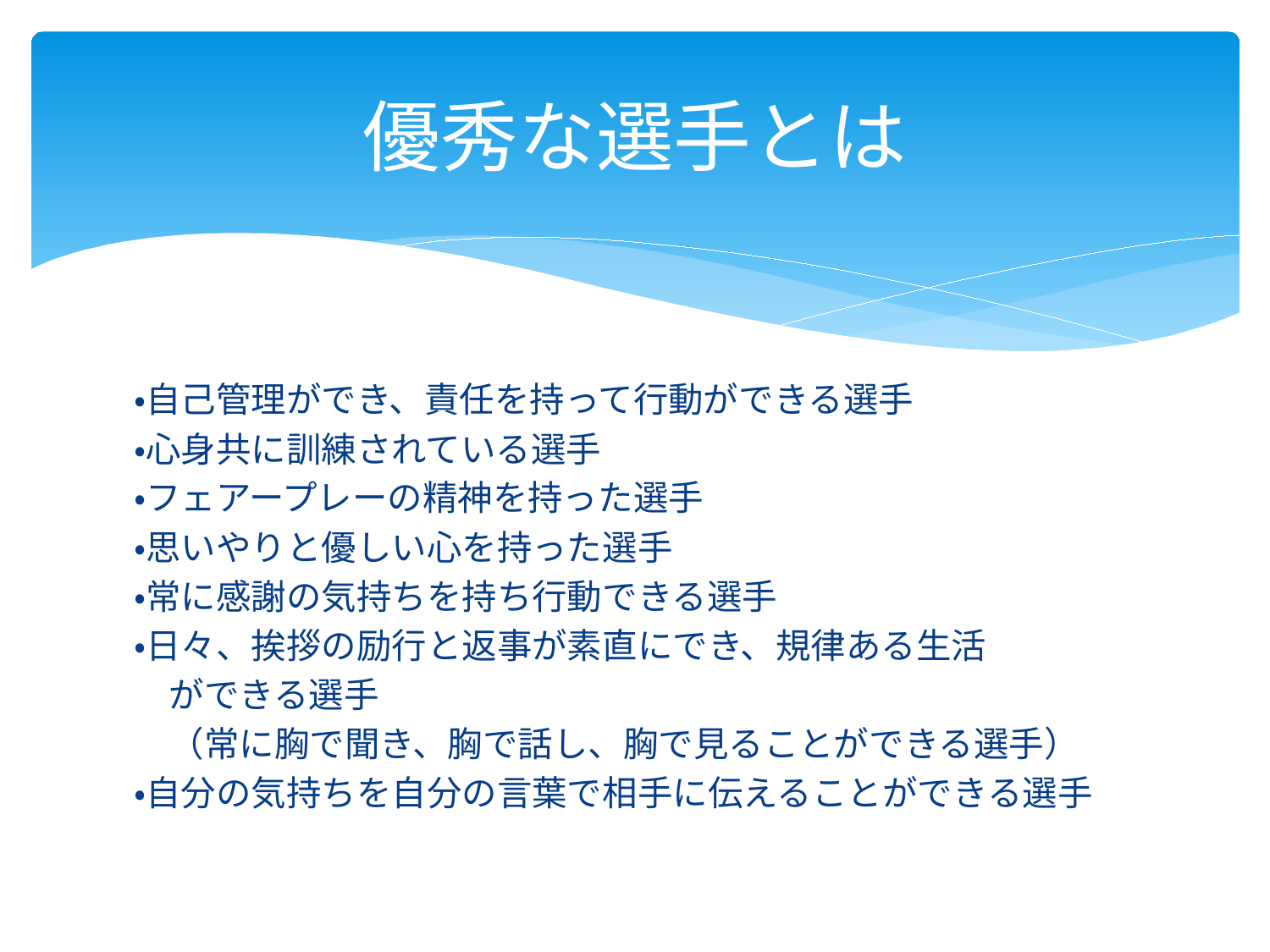

# 優秀な選手とは
・自己管理ができ、責任を持って行動ができる選手
・心身共に訓練されている選手
・フェアープレーの精神を持った選手
・思いやりと優しい心を持った選手
・常に感謝の気持ちを持ち行動できる選手
・日々、挨拶の励行と返事が素直にでき、規律ある生活
　ができる選手
　（常に胸で聞き、胸で話し、胸で見ることができる選手）
・自分の気持ちを自分の言葉で相手に伝えることができる選手